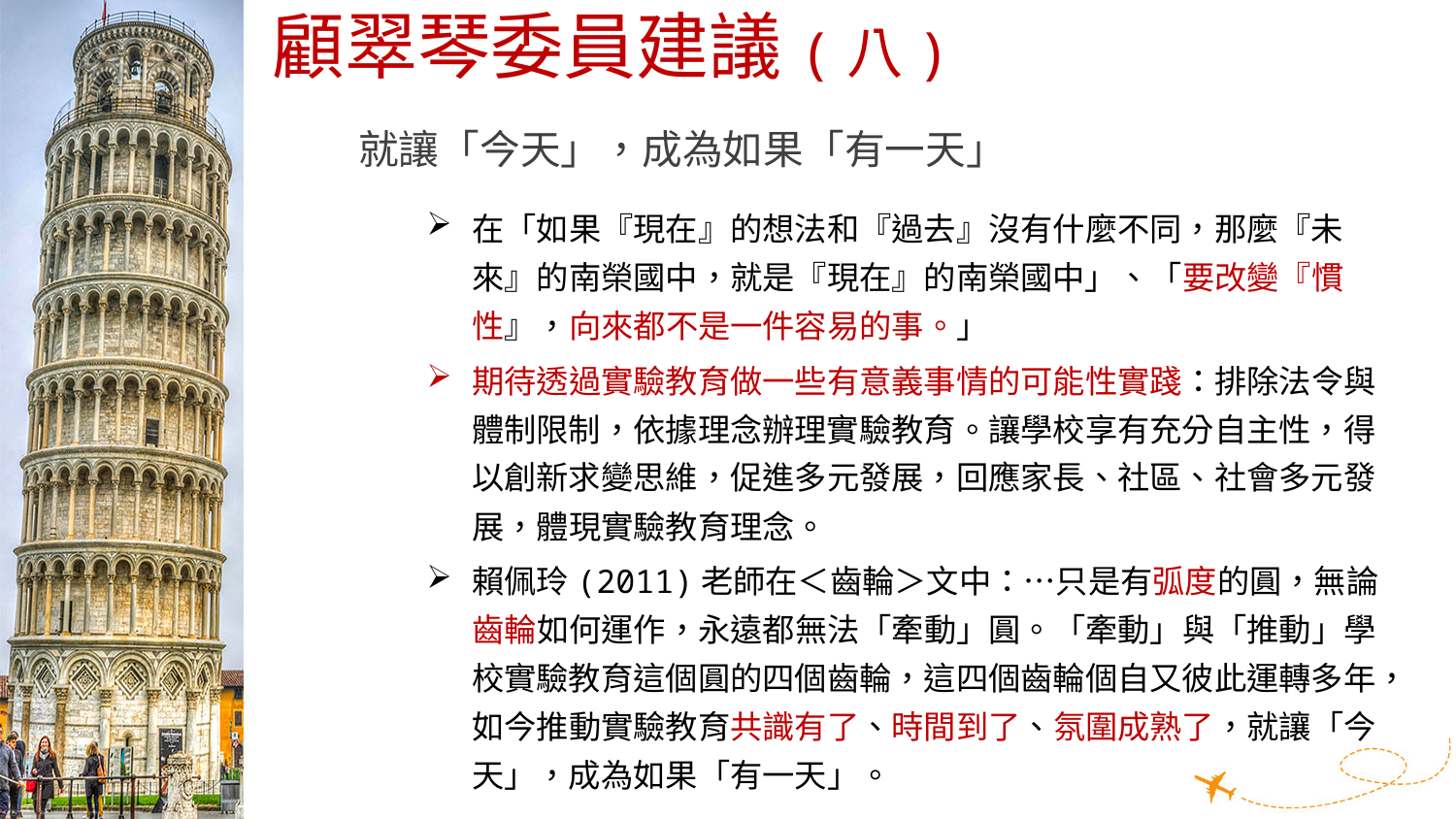

# 顧翠琴委員建議(八)

就讓「今天」，成為如果「有一天」

在「如果『現在』的想法和『過去』沒有什麼不同，那麼『未來』的南榮國中，就是『現在』的南榮國中」、「要改變『慣性』，向來都不是一件容易的事。」
期待透過實驗教育做一些有意義事情的可能性實踐：排除法令與體制限制，依據理念辦理實驗教育。讓學校享有充分自主性，得以創新求變思維，促進多元發展，回應家長、社區、社會多元發展，體現實驗教育理念。
賴佩玲(2011)老師在＜齒輪＞文中：…只是有弧度的圓，無論齒輪如何運作，永遠都無法「牽動」圓。「牽動」與「推動」學校實驗教育這個圓的四個齒輪，這四個齒輪個自又彼此運轉多年，如今推動實驗教育共識有了、時間到了、氛圍成熟了，就讓「今天」，成為如果「有一天」。